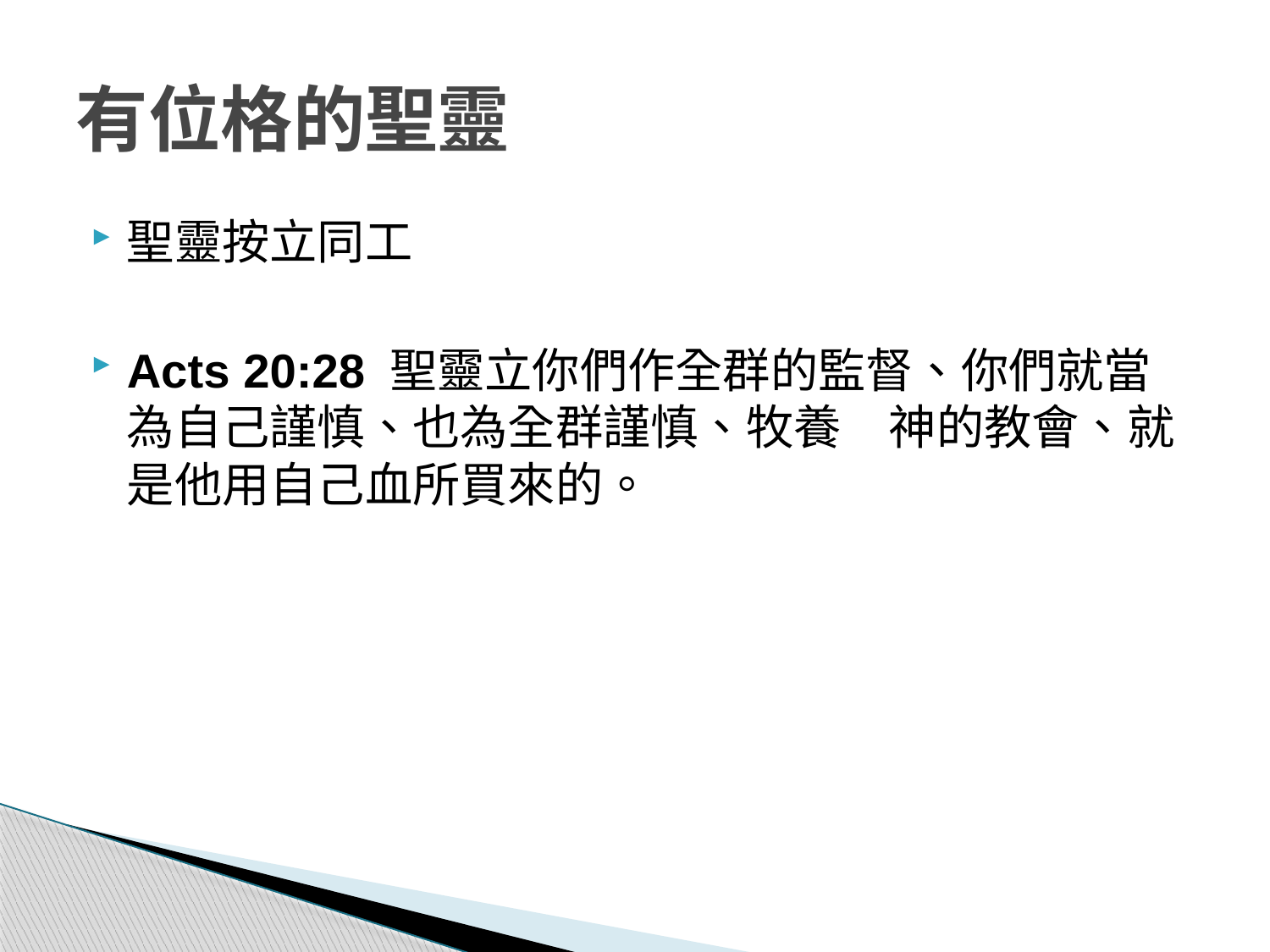

# 有位格的聖靈
聖靈按立同工

Acts 20:28 聖靈立你們作全群的監督、你們就當為自己謹慎、也為全群謹慎、牧養　神的教會、就是他用自己血所買來的。